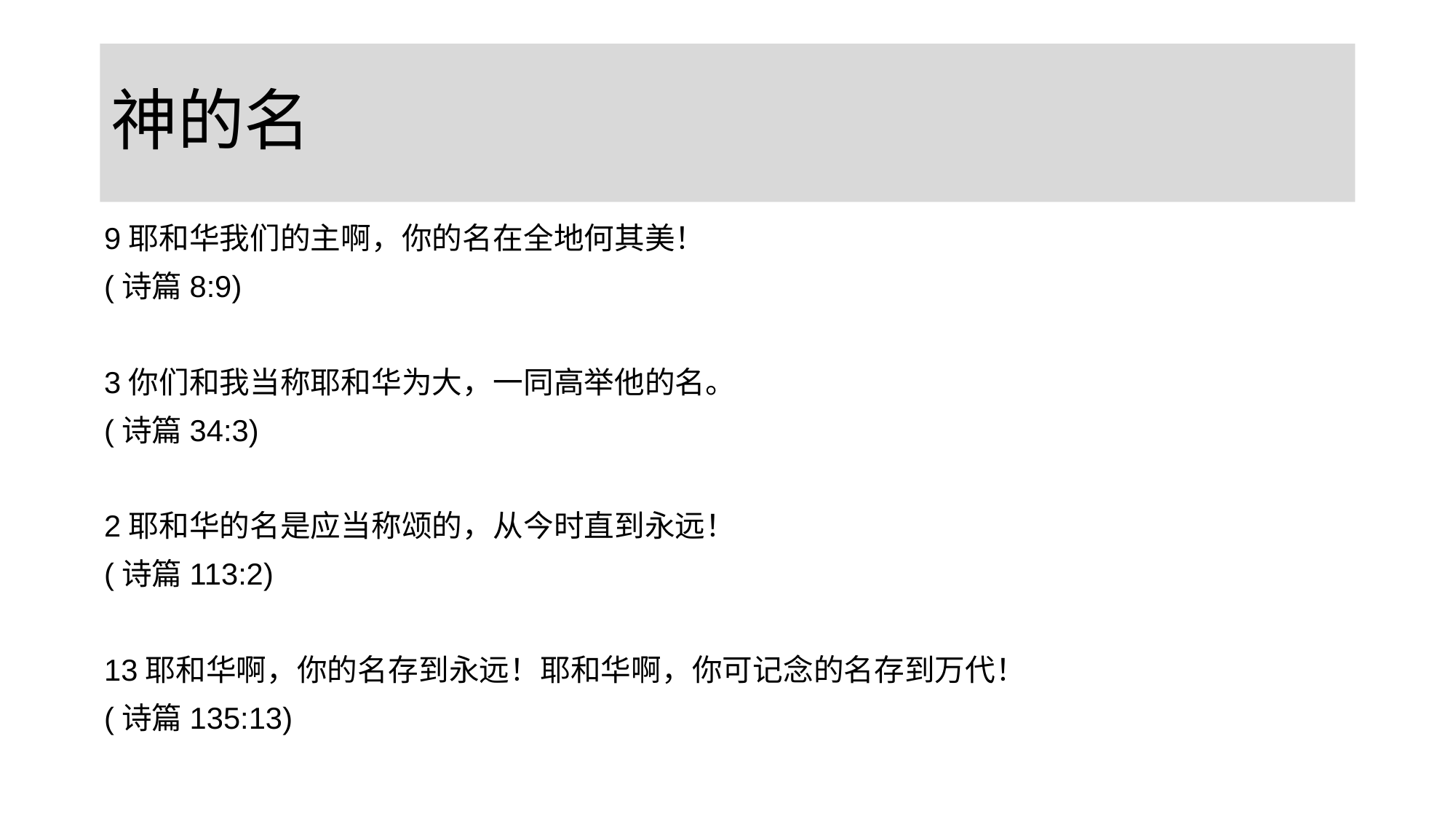

# 神的名
9耶和华我们的主啊，你的名在全地何其美！
(诗篇8:9)

3你们和我当称耶和华为大，一同高举他的名。
(诗篇34:3)

2耶和华的名是应当称颂的，从今时直到永远！
(诗篇113:2)

13耶和华啊，你的名存到永远！耶和华啊，你可记念的名存到万代！
(诗篇135:13)